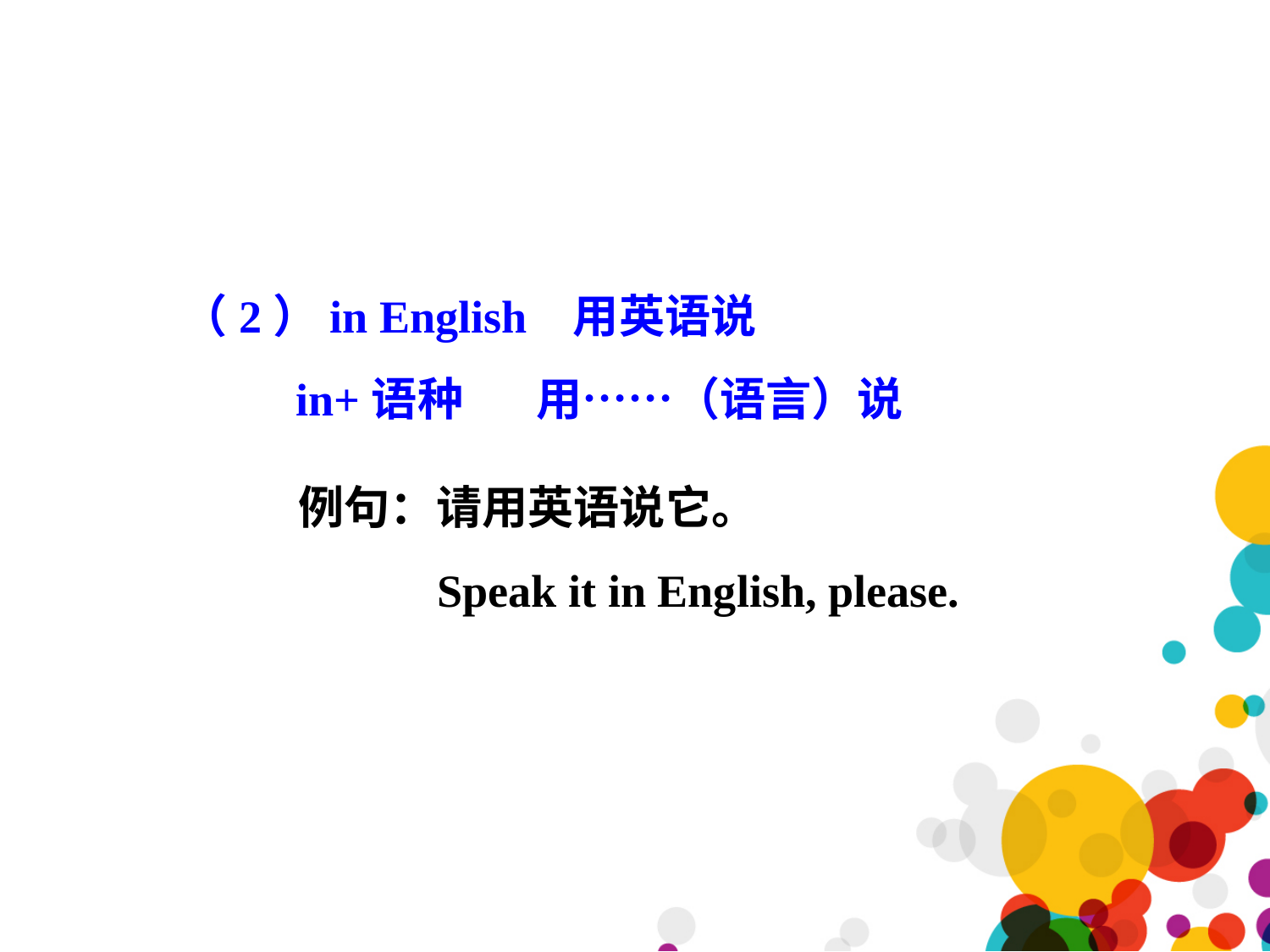

（2）in English   用英语说
          in+语种       用……（语言）说
 例句：请用英语说它。
              Speak it in English, please.